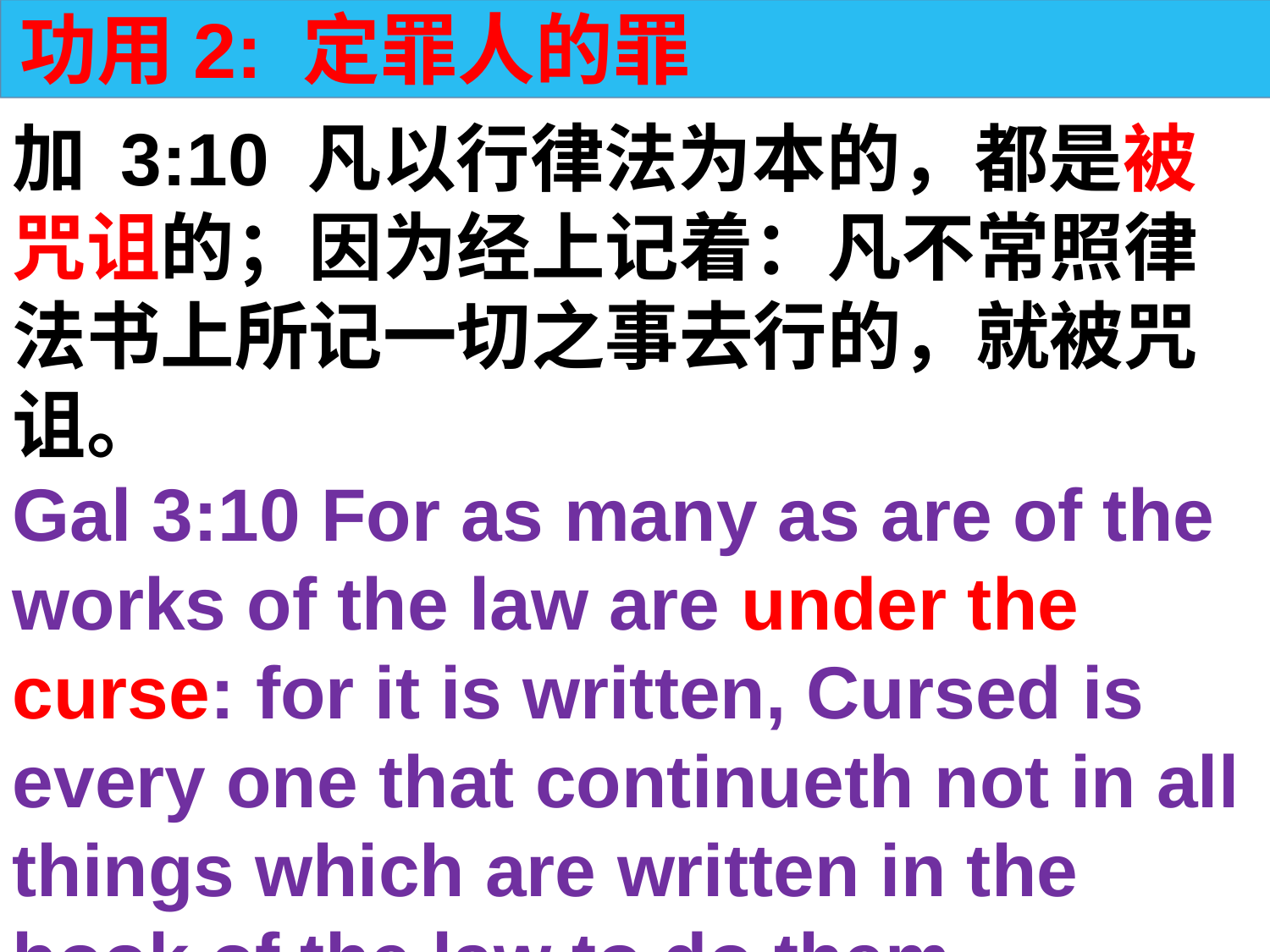

功用2: 定罪人的罪
加 3:10 凡以行律法为本的，都是被咒诅的；因为经上记着：凡不常照律法书上所记一切之事去行的，就被咒诅。
Gal 3:10 For as many as are of the works of the law are under the curse: for it is written, Cursed is every one that continueth not in all things which are written in the book of the law to do them.